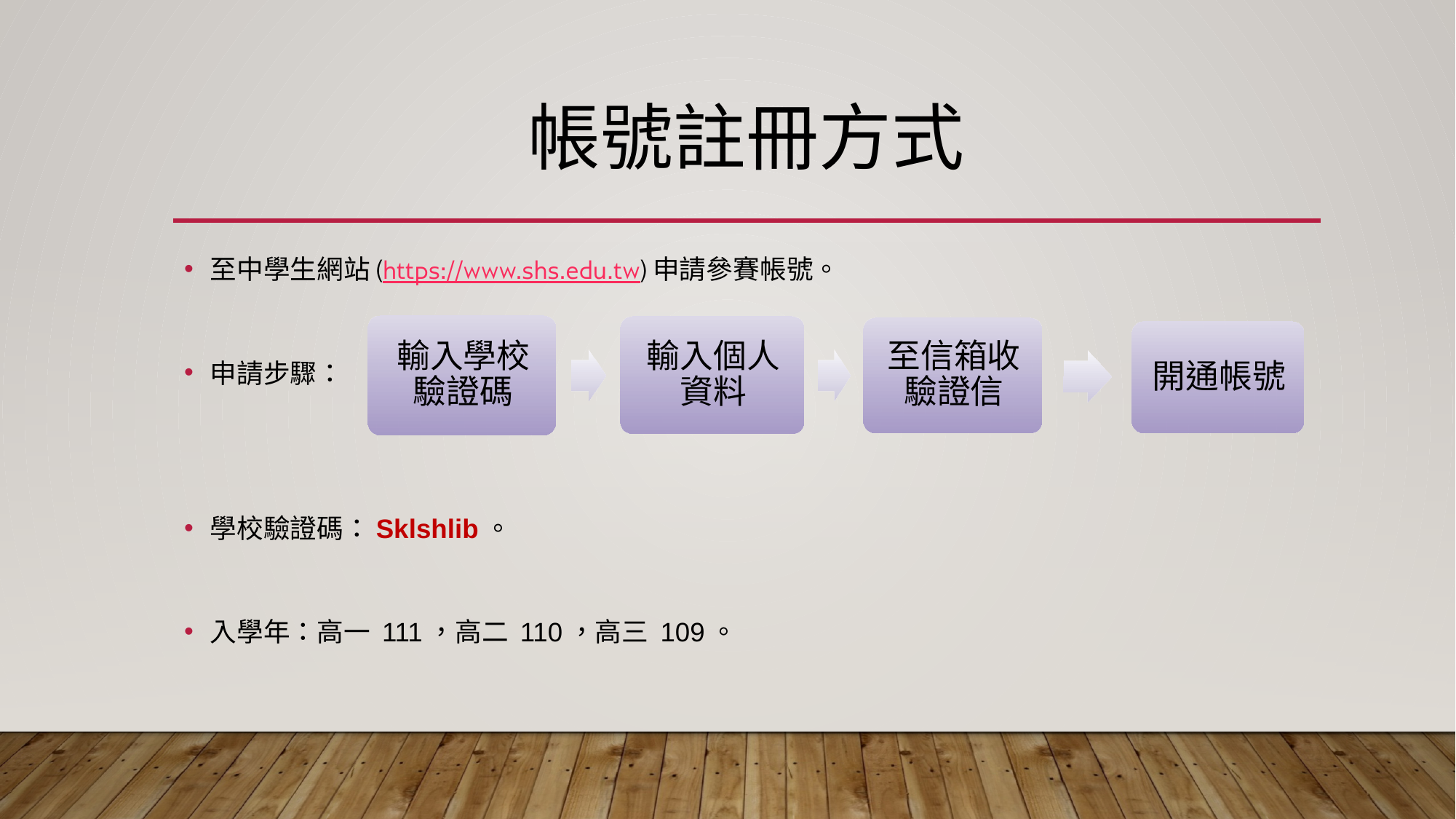

# 帳號註冊方式
輸入學校驗證碼

輸入個人資料

至信箱收驗證信

開通帳號
至中學生網站(https://www.shs.edu.tw)申請參賽帳號。

申請步驟：

學校驗證碼：Sklshlib。

入學年：高一 111，高二 110，高三 109。